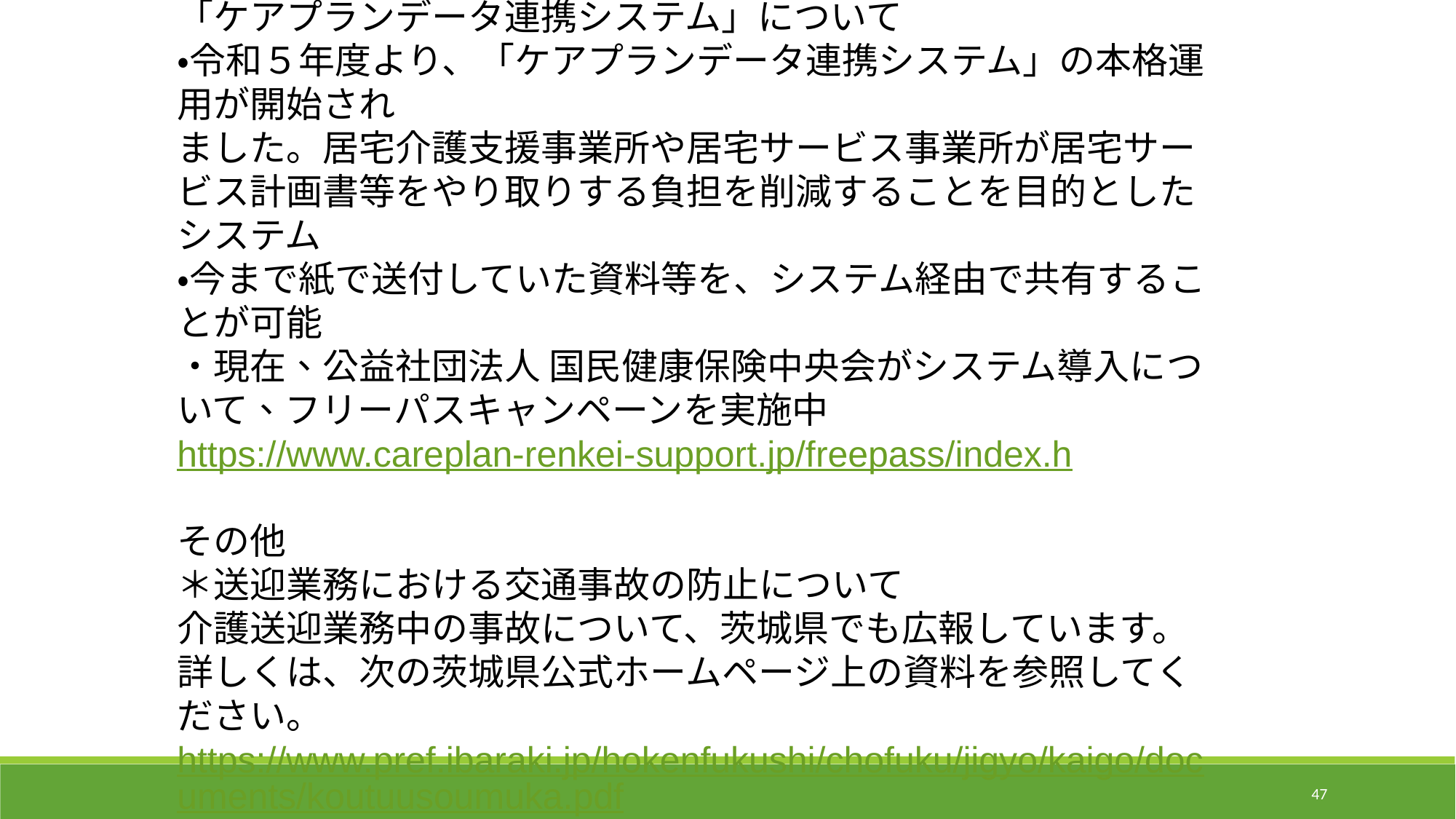

「ケアプランデータ連携システム」について
・令和５年度より、「ケアプランデータ連携システム」の本格運用が開始され
ました。居宅介護支援事業所や居宅サービス事業所が居宅サービス計画書等をやり取りする負担を削減することを目的としたシステム
・今まで紙で送付していた資料等を、システム経由で共有することが可能
・現在、公益社団法人 国民健康保険中央会がシステム導入について、フリーパスキャンペーンを実施中
https://www.careplan-renkei-support.jp/freepass/index.h

その他
＊送迎業務における交通事故の防止について
介護送迎業務中の事故について、茨城県でも広報しています。
詳しくは、次の茨城県公式ホームページ上の資料を参照してください。
https://www.pref.ibaraki.jp/hokenfukushi/chofuku/jigyo/kaigo/documents/koutuusoumuka.pdf

47